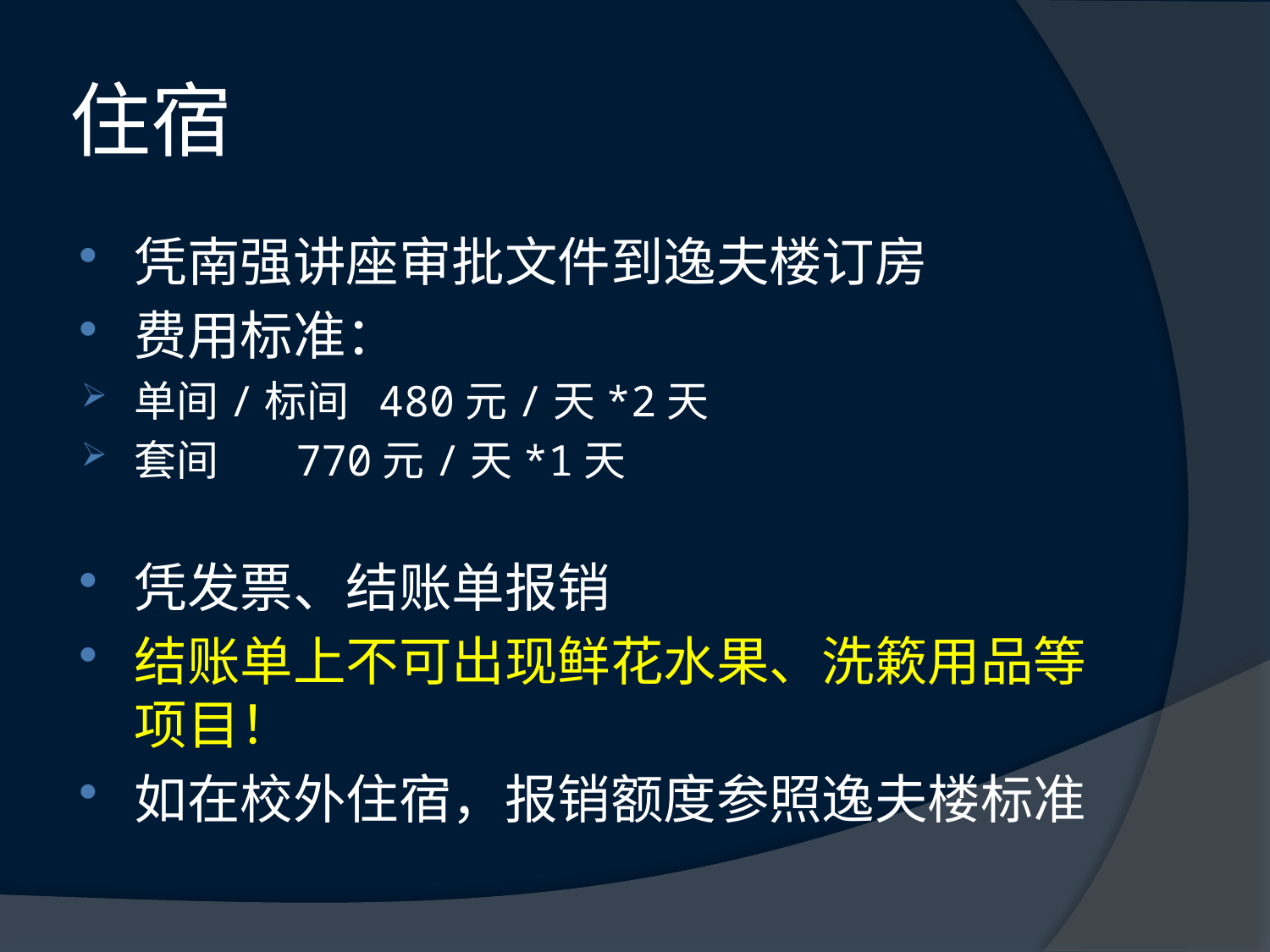

# 住宿
凭南强讲座审批文件到逸夫楼订房
费用标准：
单间/标间  480元/天*2天
套间       770元/天*1天

凭发票、结账单报销
结账单上不可出现鲜花水果、洗簌用品等项目！
如在校外住宿，报销额度参照逸夫楼标准